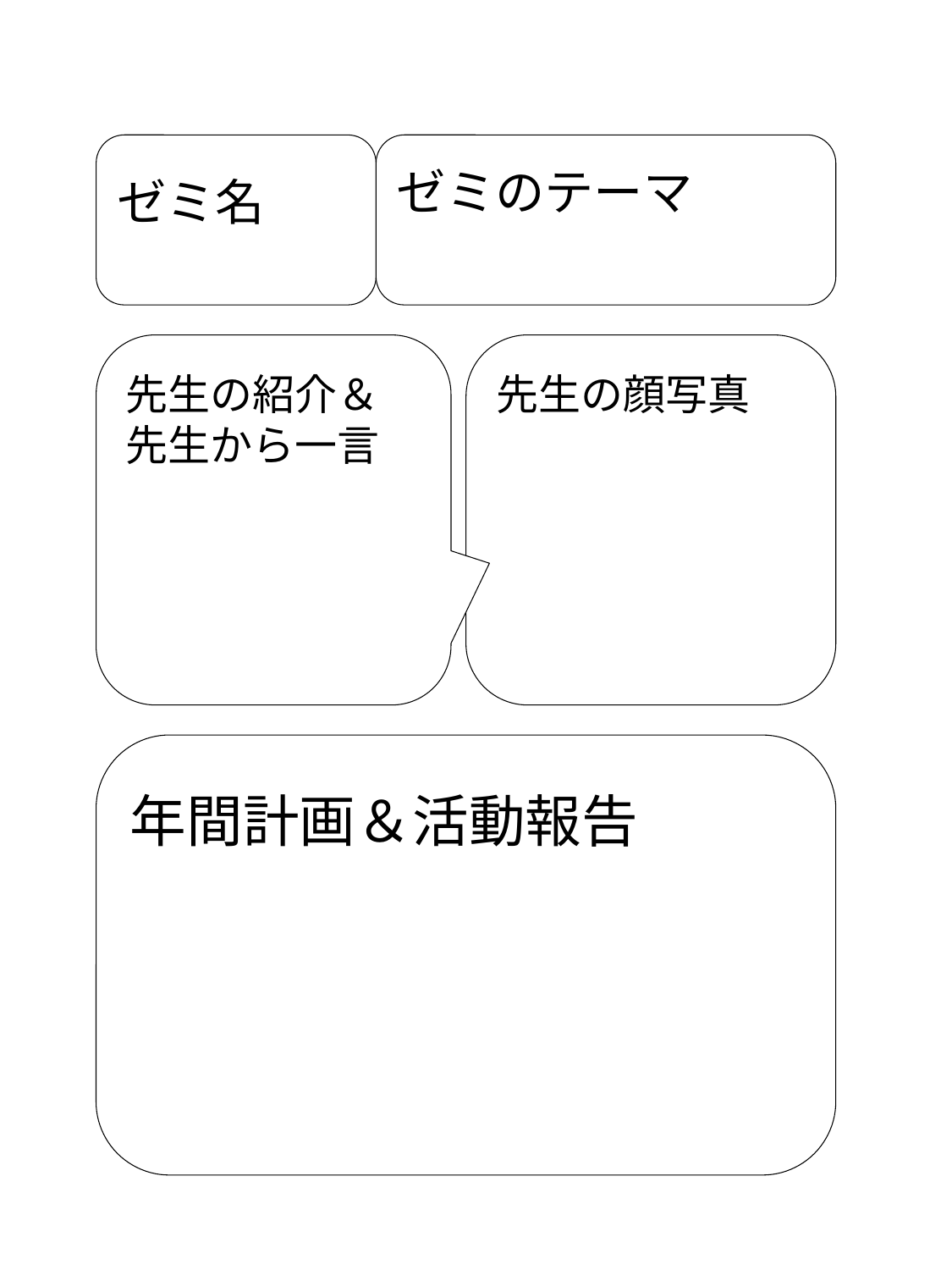

ゼミ名

ゼミのテーマ

先生の紹介＆
先生から一言

先生の顔写真

年間計画＆活動報告